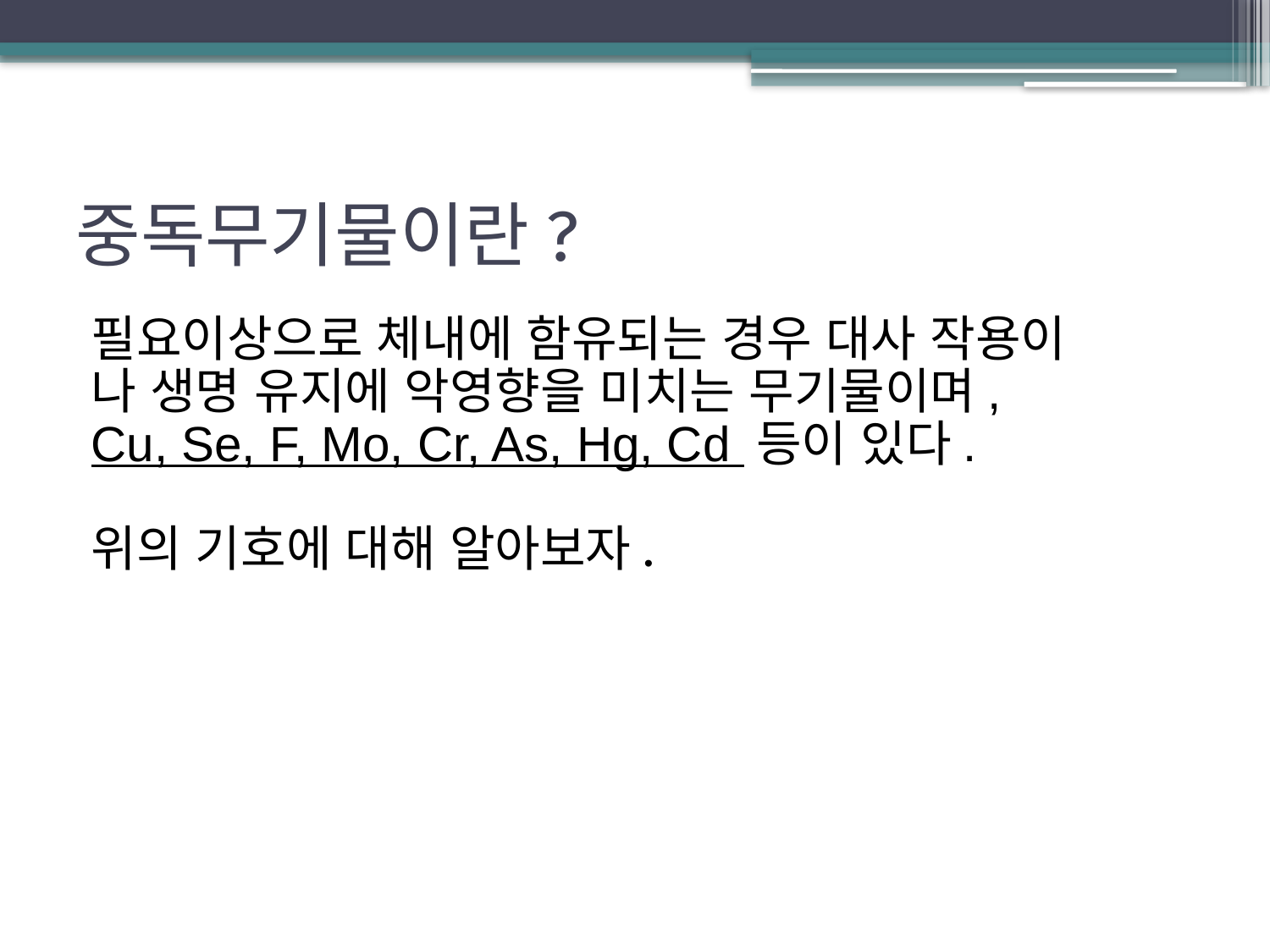

# 중독무기물이란?
필요이상으로 체내에 함유되는 경우 대사 작용이
나 생명 유지에 악영향을 미치는 무기물이며,
Cu, Se, F, Mo, Cr, As, Hg, Cd 등이 있다.

위의 기호에 대해 알아보자.